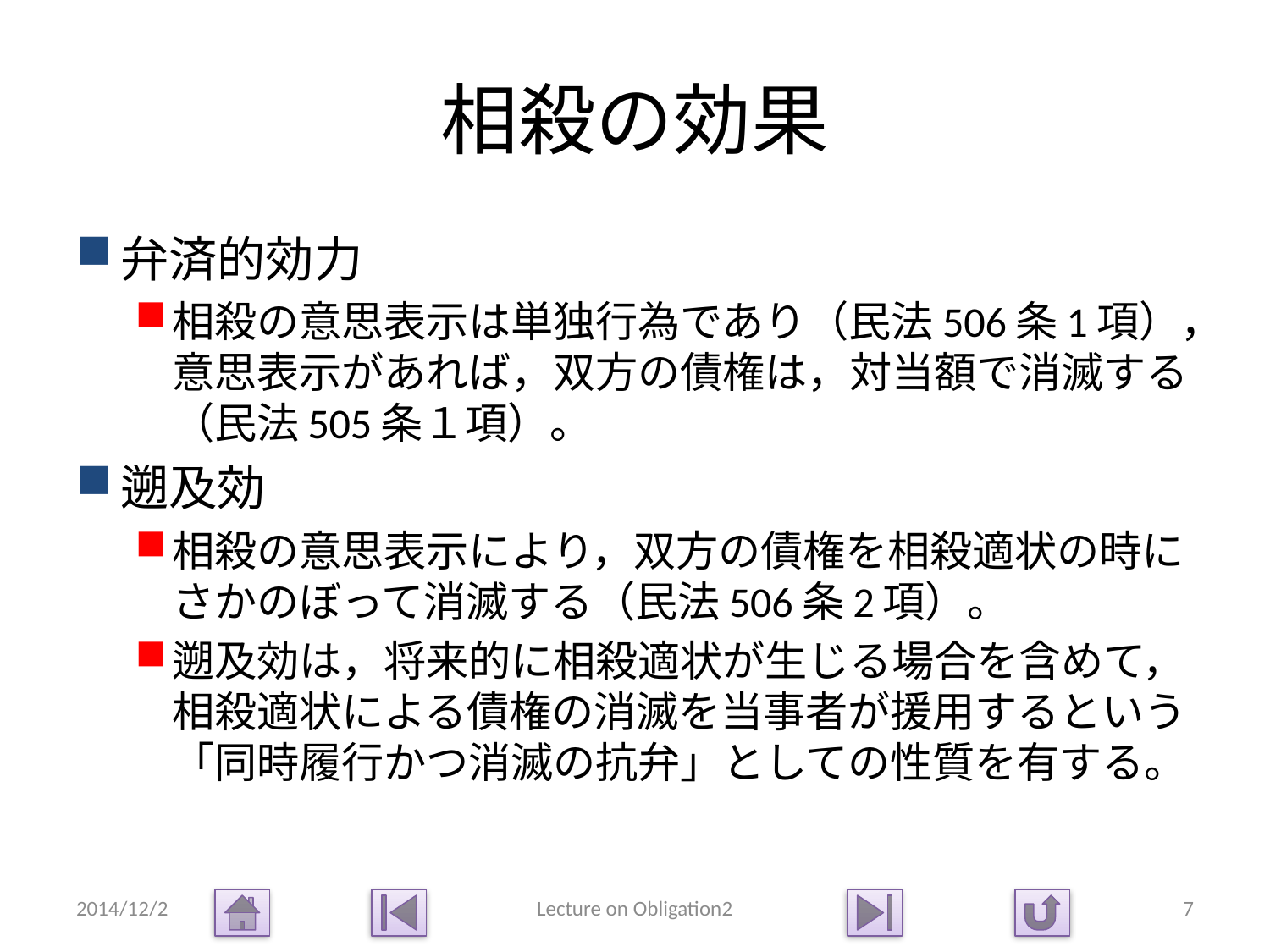

# 相殺の効果
弁済的効力
相殺の意思表示は単独行為であり（民法506条1項），意思表示があれば，双方の債権は，対当額で消滅する（民法505条１項）。
遡及効
相殺の意思表示により，双方の債権を相殺適状の時にさかのぼって消滅する（民法506条2項）。
遡及効は，将来的に相殺適状が生じる場合を含めて，相殺適状による債権の消滅を当事者が援用するという「同時履行かつ消滅の抗弁」としての性質を有する。

2014/12/2
Lecture on Obligation2
7